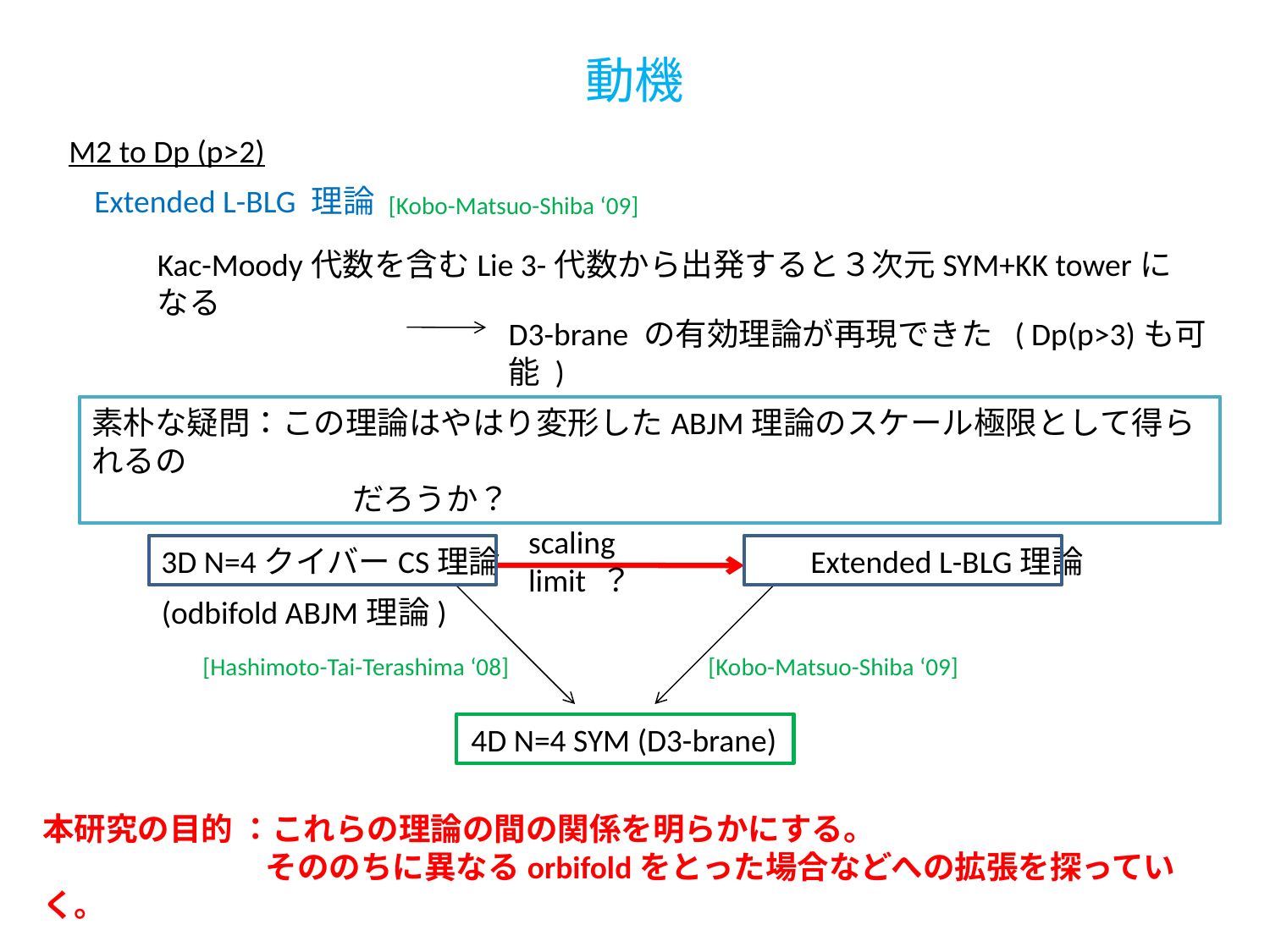

# 動機

M2 to Dp (p>2)
Extended L-BLG 理論
[Kobo-Matsuo-Shiba ‘09]
Kac-Moody代数を含むLie 3-代数から出発すると３次元SYM+KK towerになる
D3-brane の有効理論が再現できた  ( Dp(p>3)も可能 )
素朴な疑問：この理論はやはり変形したABJM理論のスケール極限として得られるの
　　　　　　　　 だろうか？
scaling limit ？
3D N=4クイバーCS理論                                          Extended L-BLG理論

(odbifold ABJM理論)
[Hashimoto-Tai-Terashima ‘08]
[Kobo-Matsuo-Shiba ‘09]
4D N=4 SYM (D3-brane)

本研究の目的 ：これらの理論の間の関係を明らかにする。
                              そののちに異なるorbifoldをとった場合などへの拡張を探っていく。